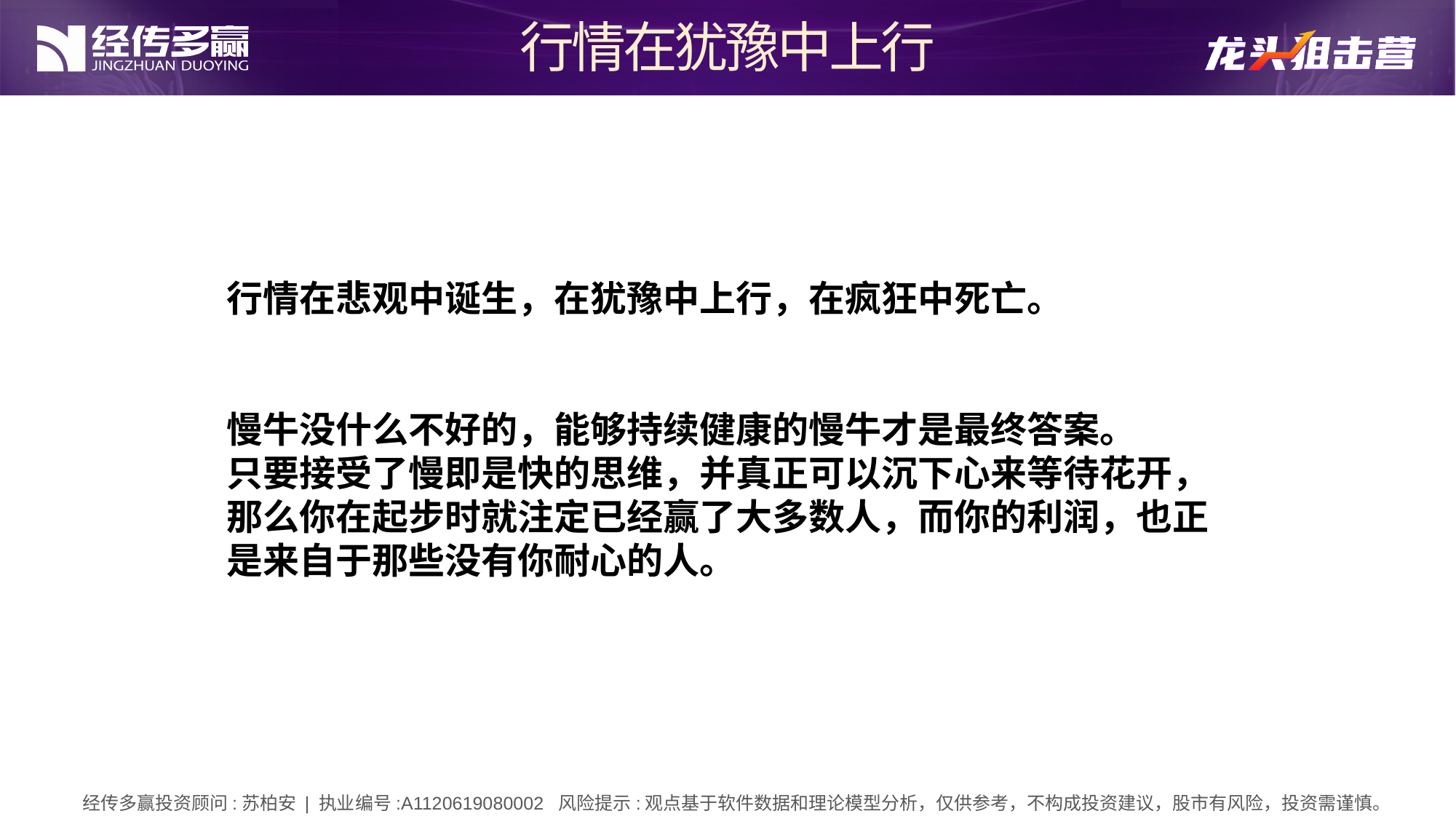

行情在犹豫中上行
行情在悲观中诞生，在犹豫中上行，在疯狂中死亡。

慢牛没什么不好的，能够持续健康的慢牛才是最终答案。
只要接受了慢即是快的思维，并真正可以沉下心来等待花开，那么你在起步时就注定已经赢了大多数人，而你的利润，也正是来自于那些没有你耐心的人。